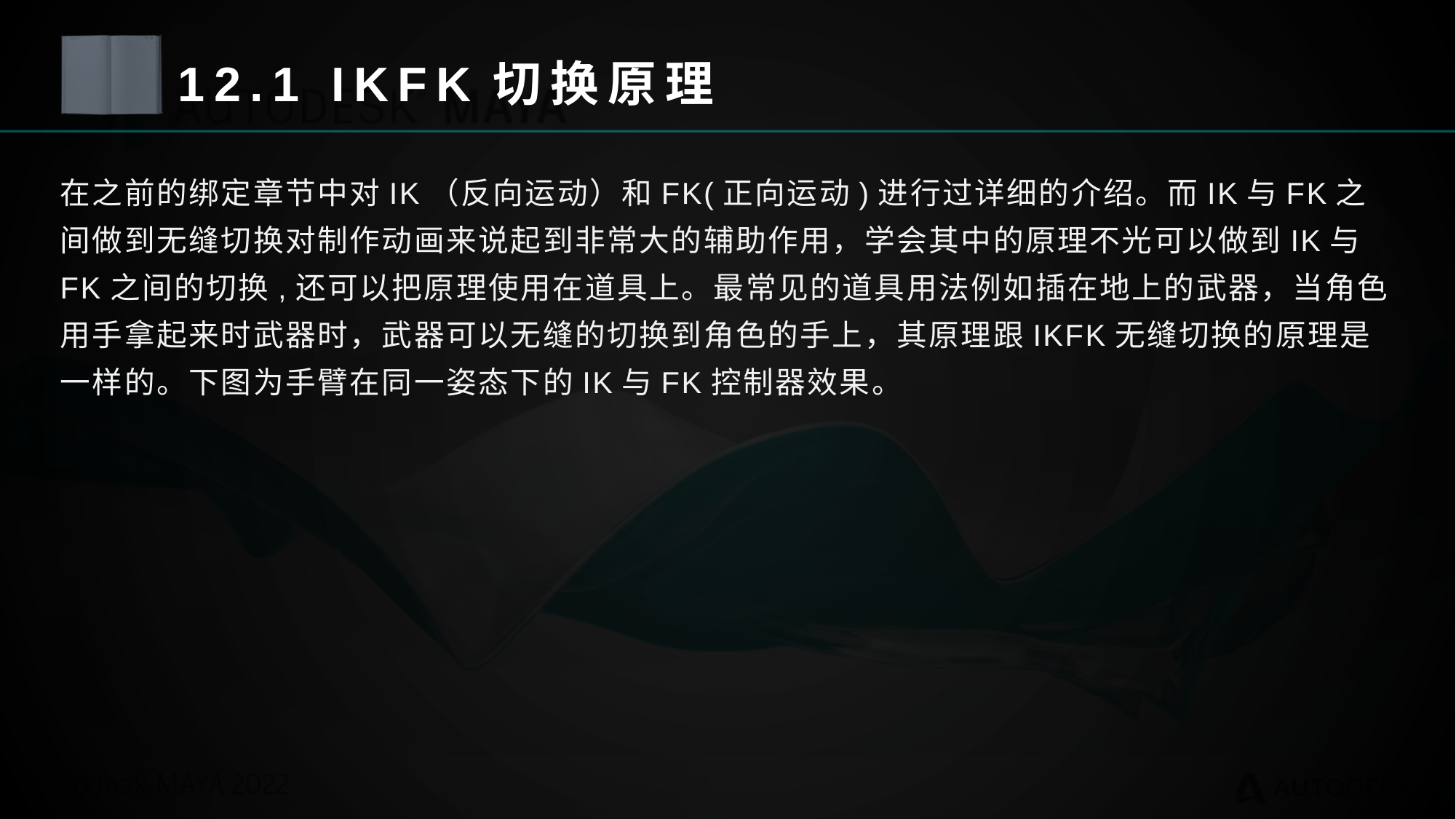

12.1 IKFK切换原理
在之前的绑定章节中对IK（反向运动）和FK(正向运动)进行过详细的介绍。而IK与FK之间做到无缝切换对制作动画来说起到非常大的辅助作用，学会其中的原理不光可以做到IK与FK之间的切换,还可以把原理使用在道具上。最常见的道具用法例如插在地上的武器，当角色用手拿起来时武器时，武器可以无缝的切换到角色的手上，其原理跟IKFK无缝切换的原理是一样的。下图为手臂在同一姿态下的IK与FK控制器效果。